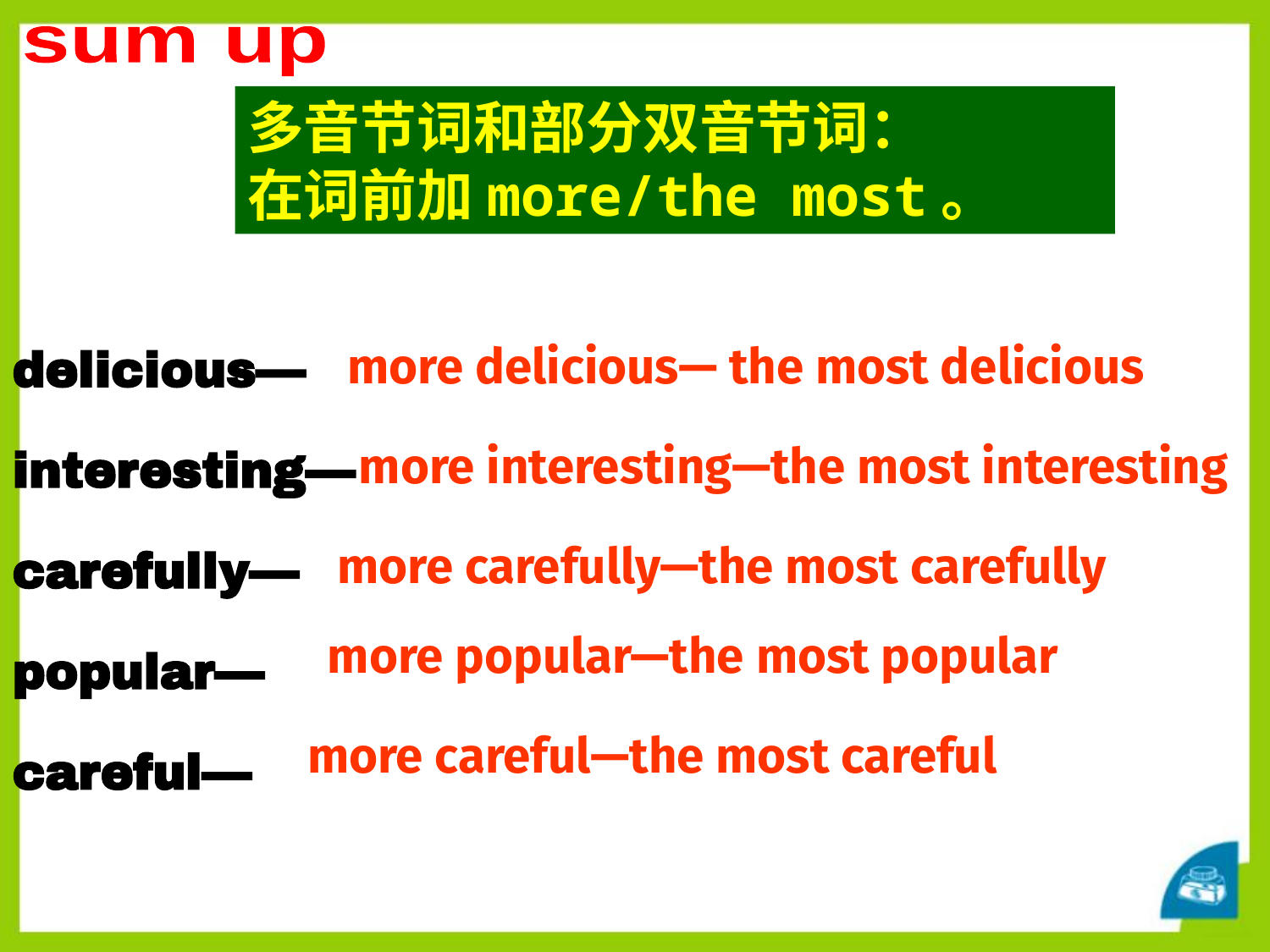

sum up
多音节词和部分双音节词：
在词前加more/the most。
delicious—
interesting—
carefully—
popular—
careful—
more delicious— the most delicious
 more interesting—the most interesting

more carefully—the most carefully
more popular—the most popular
more careful—the most careful